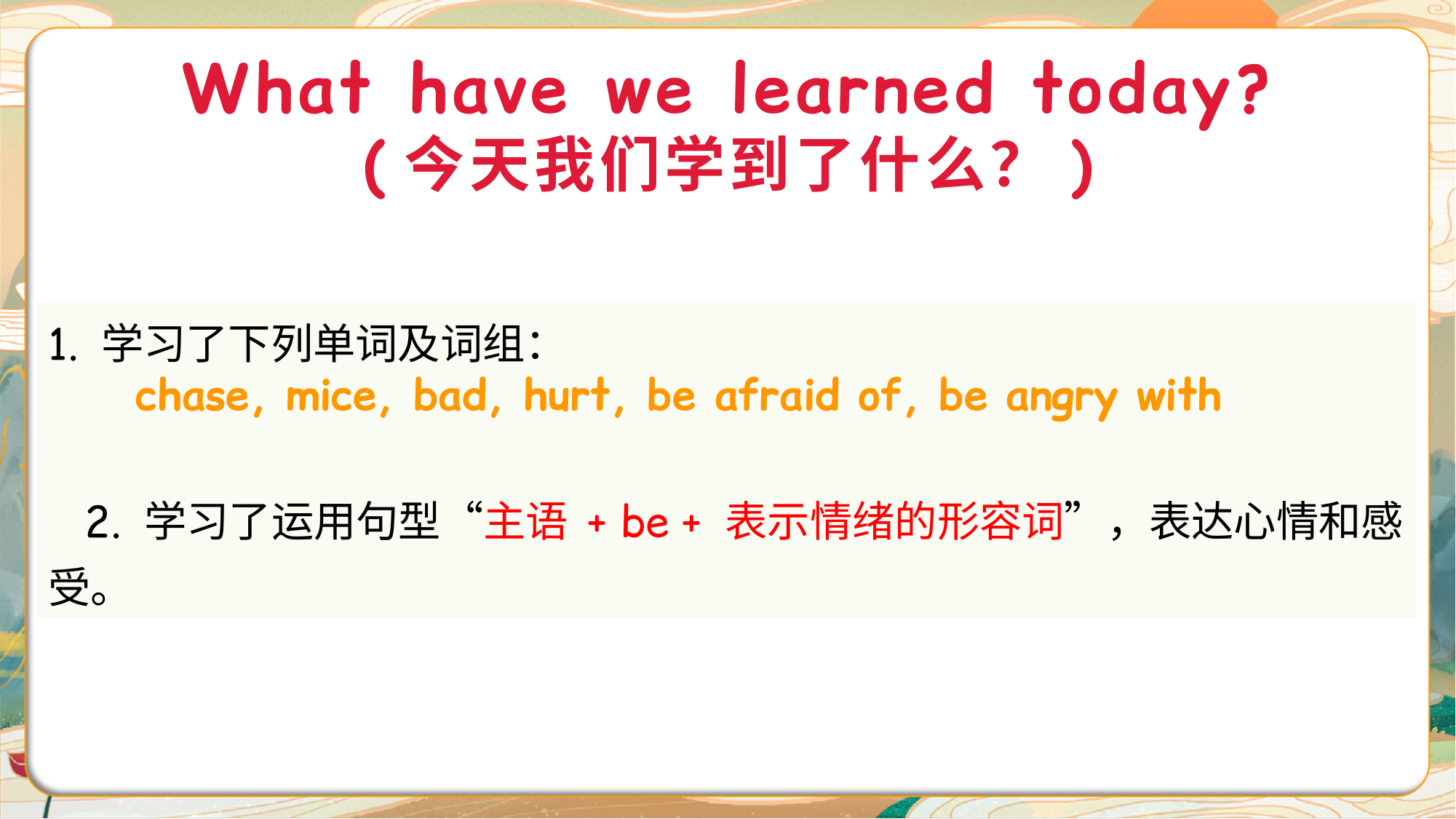

What have we learned today?
(今天我们学到了什么？)
1. 学习了下列单词及词组：
    chase, mice, bad, hurt, be afraid of, be angry with

2. 学习了运用句型“主语 + be + 表示情绪的形容词”，表达心情和感受。